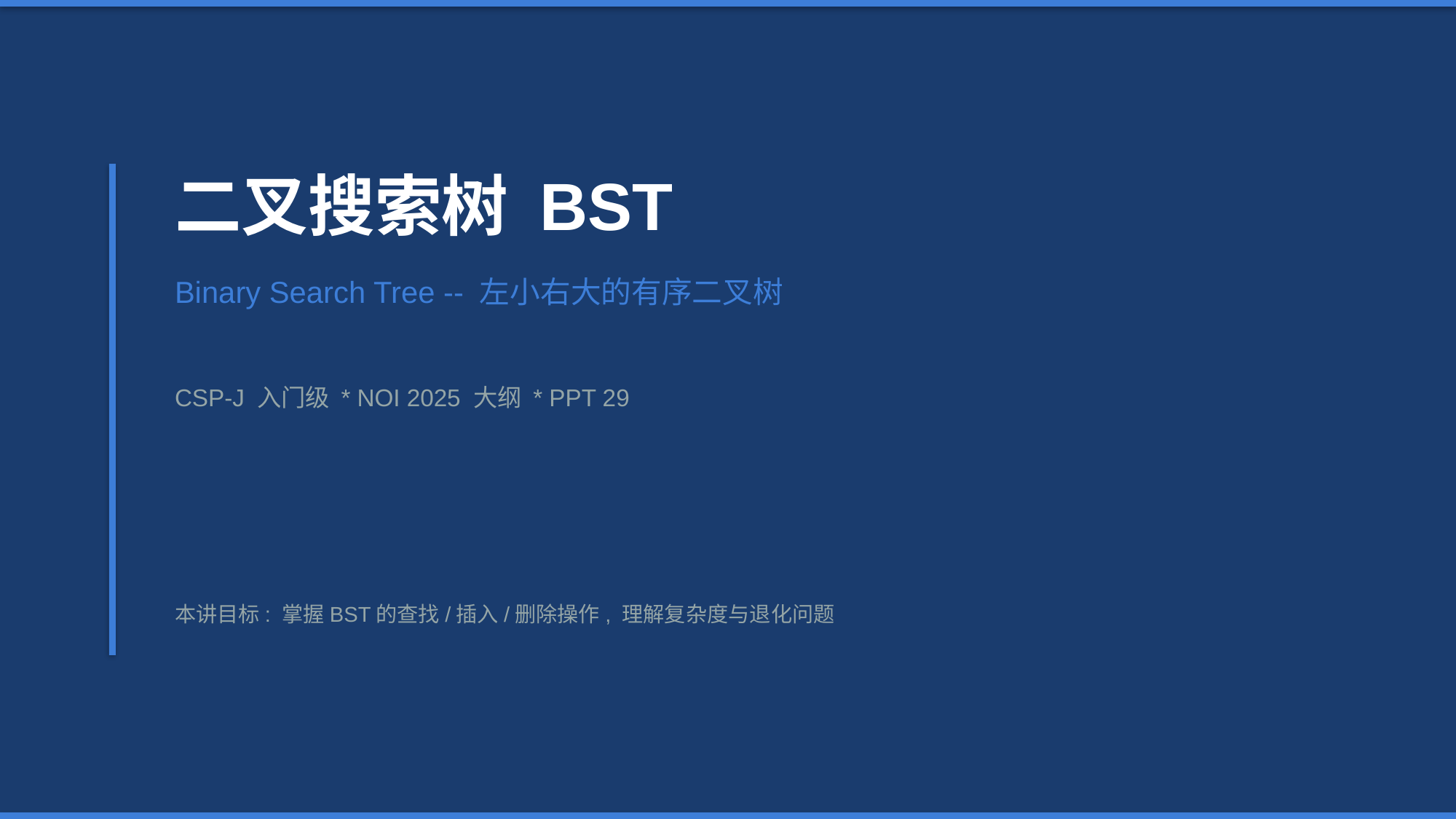

二叉搜索树 BST
Binary Search Tree -- 左小右大的有序二叉树
CSP-J 入门级 * NOI 2025 大纲 * PPT 29
本讲目标: 掌握BST的查找/插入/删除操作, 理解复杂度与退化问题